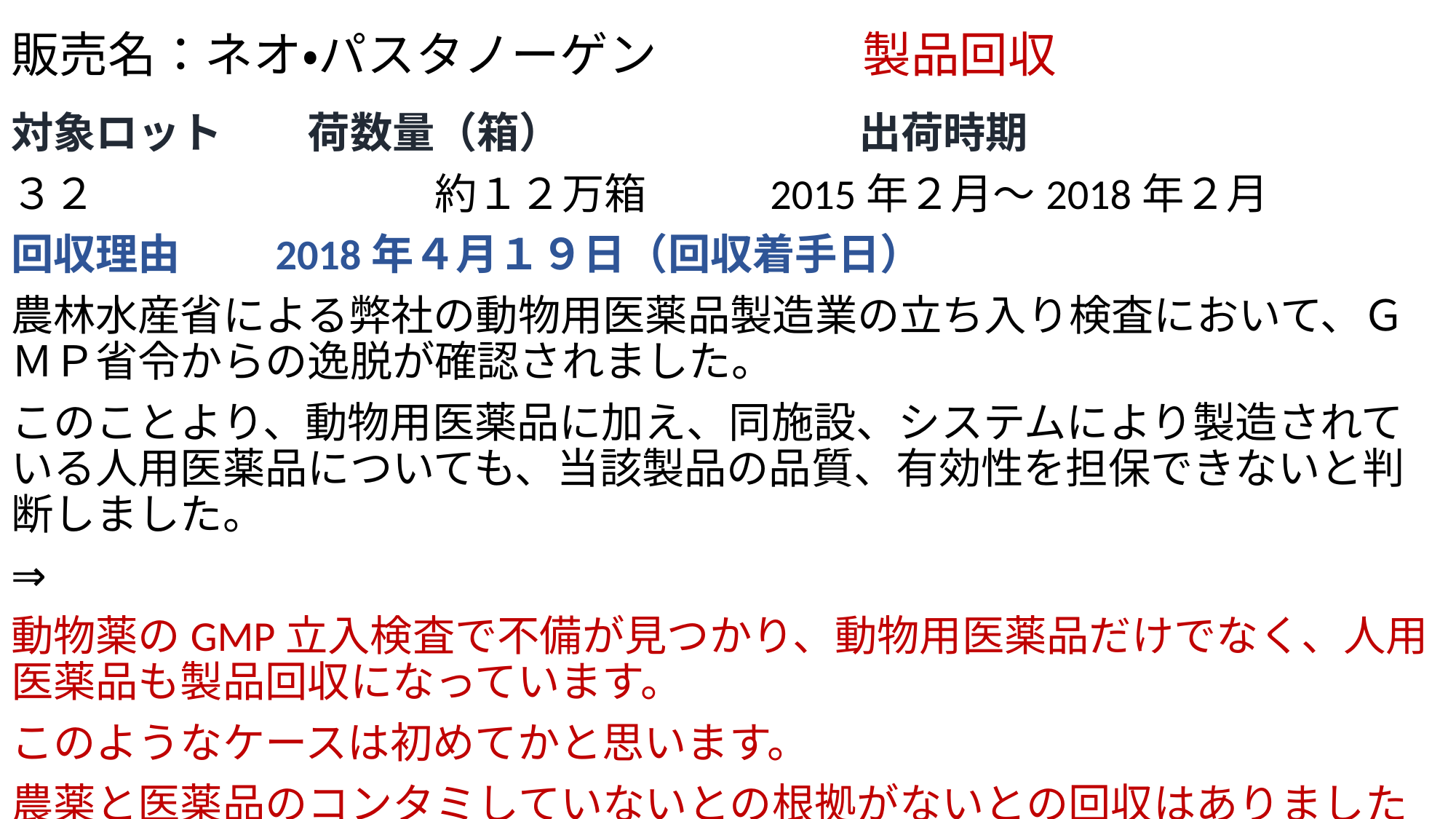

# 販売名：ネオ・パスタノーゲン 　　　　製品回収
対象ロット　　荷数量（箱）　　　　　　　出荷時期
３２　　　　　　　　約１２万箱　　   2015年２月～2018年２月
回収理由　　2018年４月１９日（回収着手日）
農林水産省による弊社の動物用医薬品製造業の立ち入り検査において、ＧＭＰ省令からの逸脱が確認されました。
このことより、動物用医薬品に加え、同施設、システムにより製造されている人用医薬品についても、当該製品の品質、有効性を担保できないと判断しました。
⇒
動物薬のGMP立入検査で不備が見つかり、動物用医薬品だけでなく、人用医薬品も製品回収になっています。
このようなケースは初めてかと思います。
農薬と医薬品のコンタミしていないとの根拠がないとの回収はありましたが。